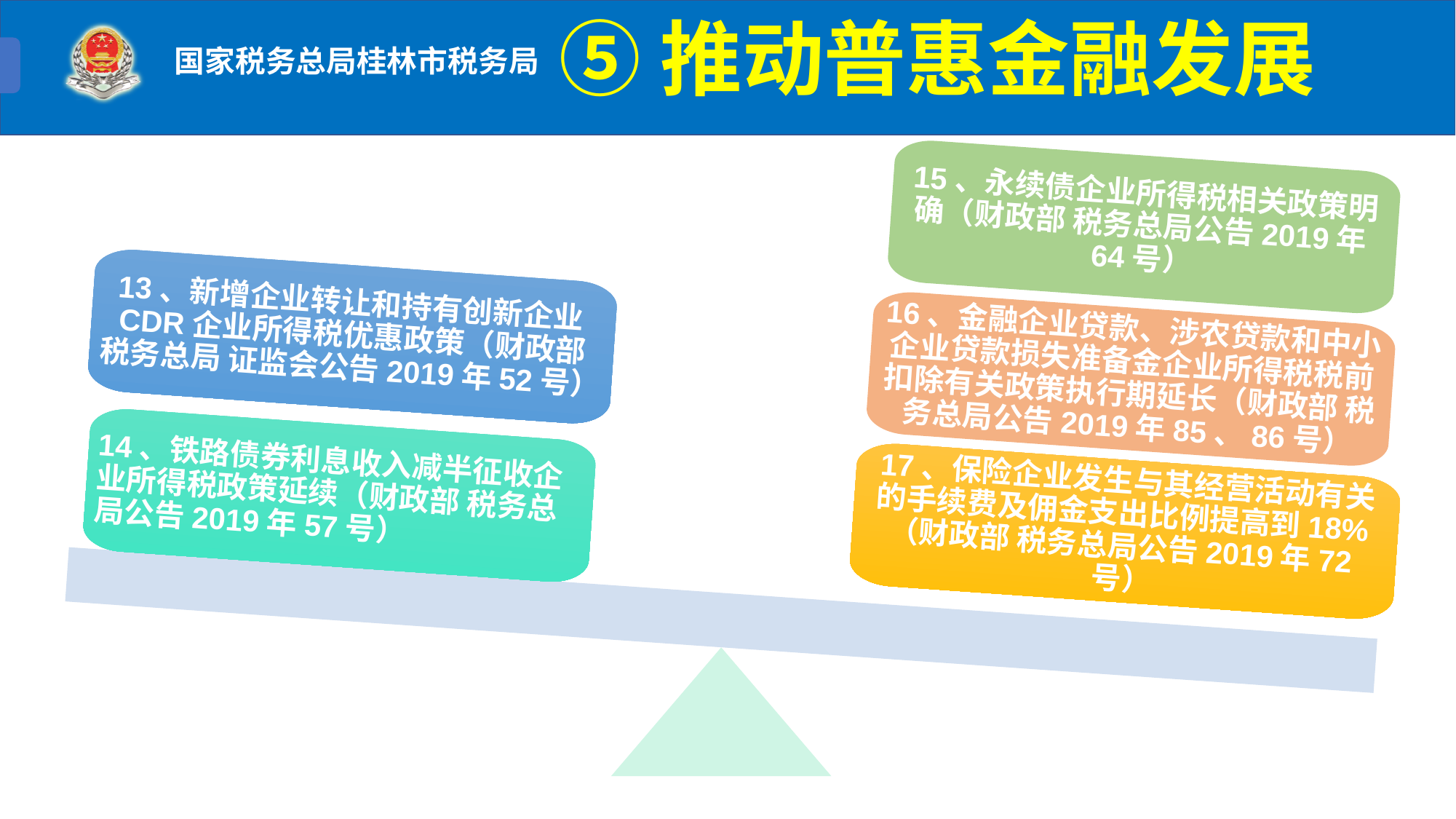

⑤推动普惠金融发展
15、永续债企业所得税相关政策明确（财政部 税务总局公告2019年64号）
13、新增企业转让和持有创新企业CDR企业所得税优惠政策（财政部 税务总局 证监会公告2019年52号）
16、金融企业贷款、涉农贷款和中小企业贷款损失准备金企业所得税税前扣除有关政策执行期延长（财政部 税务总局公告2019年85、86号）
14、铁路债券利息收入减半征收企业所得税政策延续（财政部 税务总局公告2019年57号）
17、保险企业发生与其经营活动有关的手续费及佣金支出比例提高到18%（财政部 税务总局公告2019年72号）